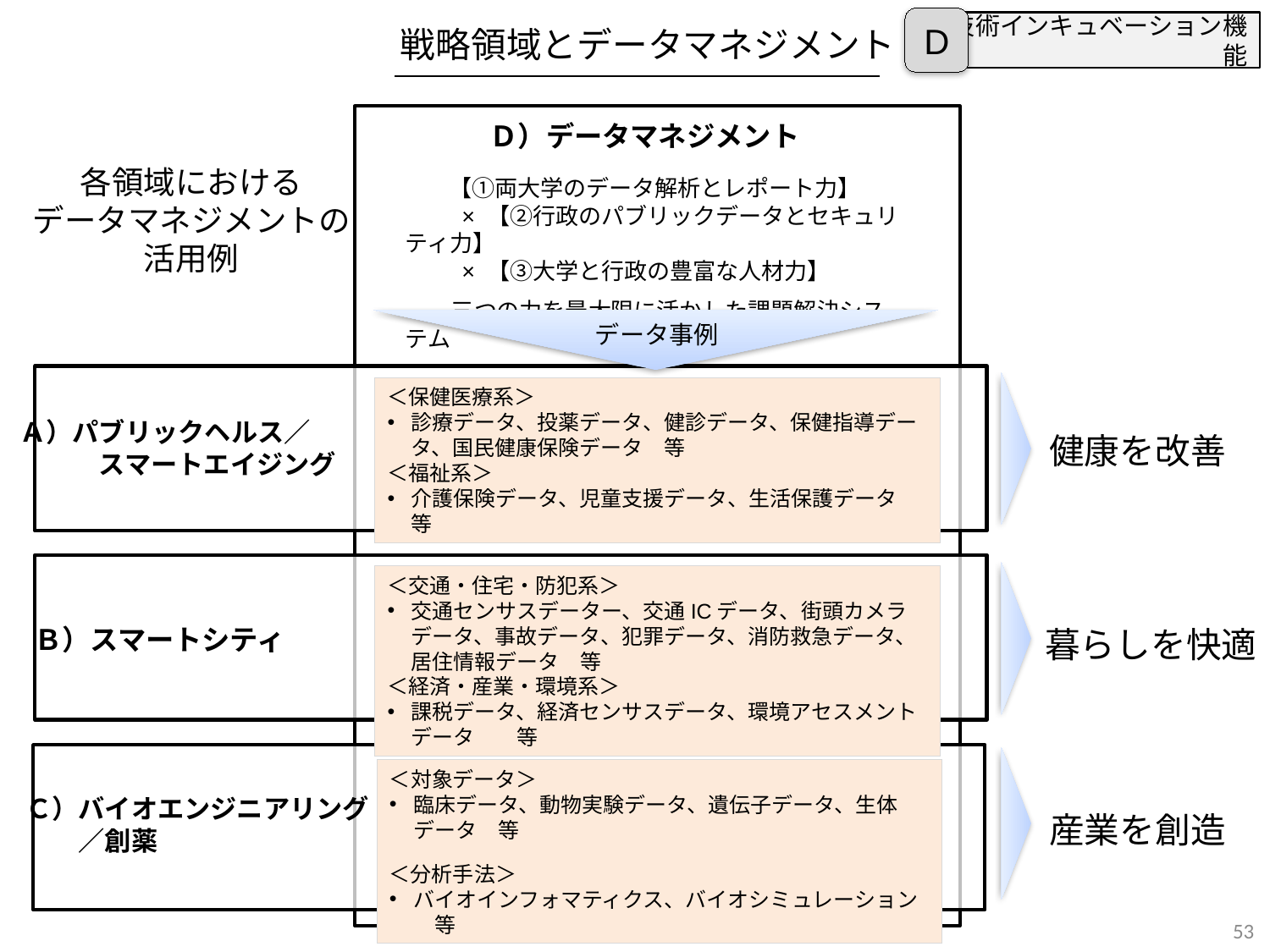

D
技術インキュベーション機能
戦略領域とデータマネジメント

Ｄ）データマネジメント
各領域における
データマネジメントの
活用例
 　  【①両大学のデータ解析とレポート力】
　　 × 【②行政のパブリックデータとセキュリティ力】
　　 × 【③大学と行政の豊富な人材力】

　　三つの力を最大限に活かした課題解決システム

データ事例

＜保健医療系＞
診療データ、投薬データ、健診データ、保健指導データ、国民健康保険データ　等
＜福祉系＞
介護保険データ、児童支援データ、生活保護データ　等
Ａ）パブリックヘルス／
　　　スマートエイジング
健康を改善

＜交通・住宅・防犯系＞
交通センサスデーター、交通ICデータ、街頭カメラデータ、事故データ、犯罪データ、消防救急データ、居住情報データ　等
＜経済・産業・環境系＞
課税データ、経済センサスデータ、環境アセスメントデータ　　等
Ｂ）スマートシティ
暮らしを快適

＜対象データ＞
臨床データ、動物実験データ、遺伝子データ、生体データ　等

＜分析手法＞
バイオインフォマティクス、バイオシミュレーション　等
Ｃ）バイオエンジニアリング
　　／創薬
産業を創造

53